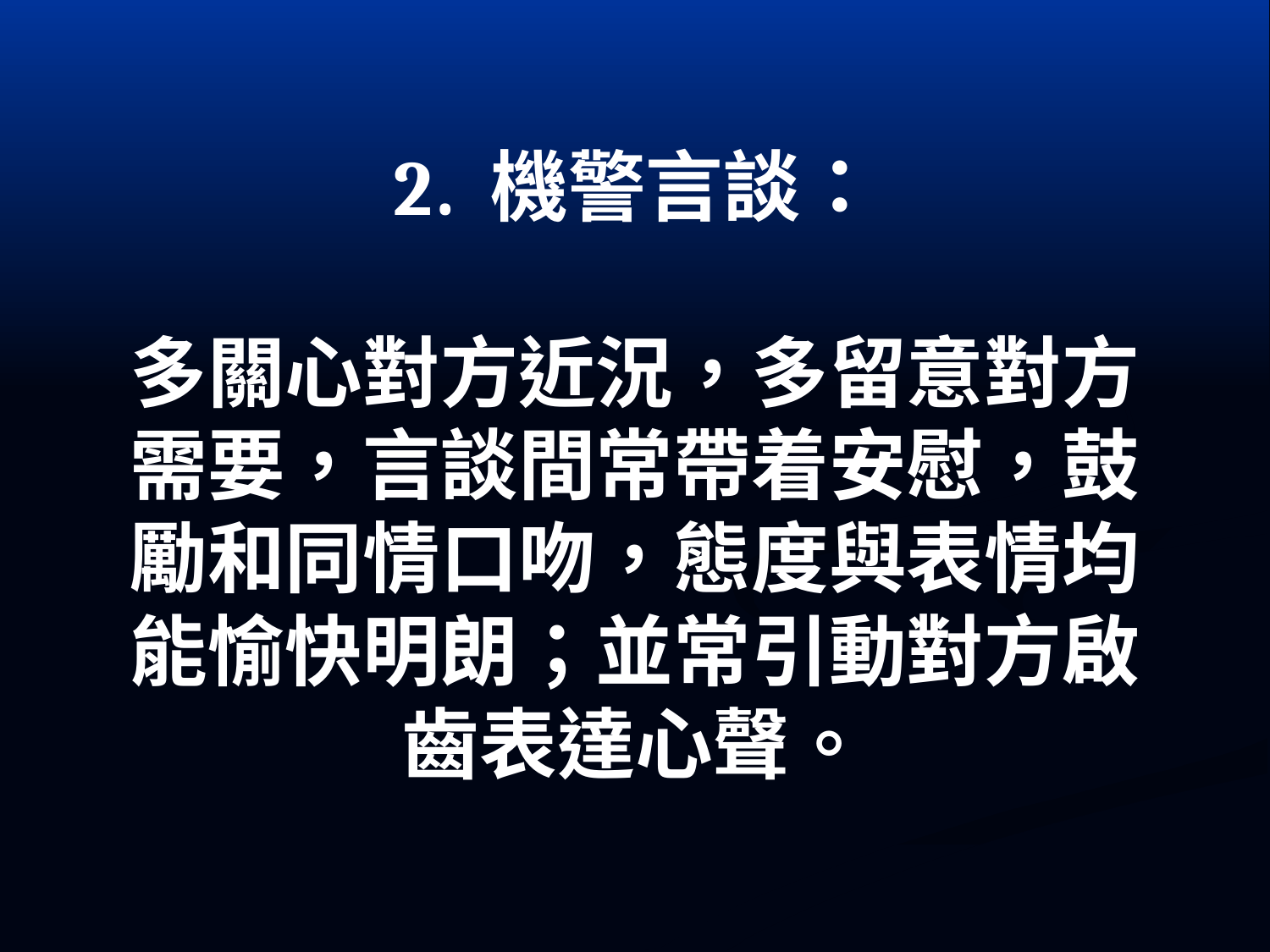

# 2. 機警言談：

多關心對方近況，多留意對方需要，言談間常帶着安慰，鼓勵和同情口吻，態度與表情均能愉快明朗；並常引動對方啟齒表達心聲。